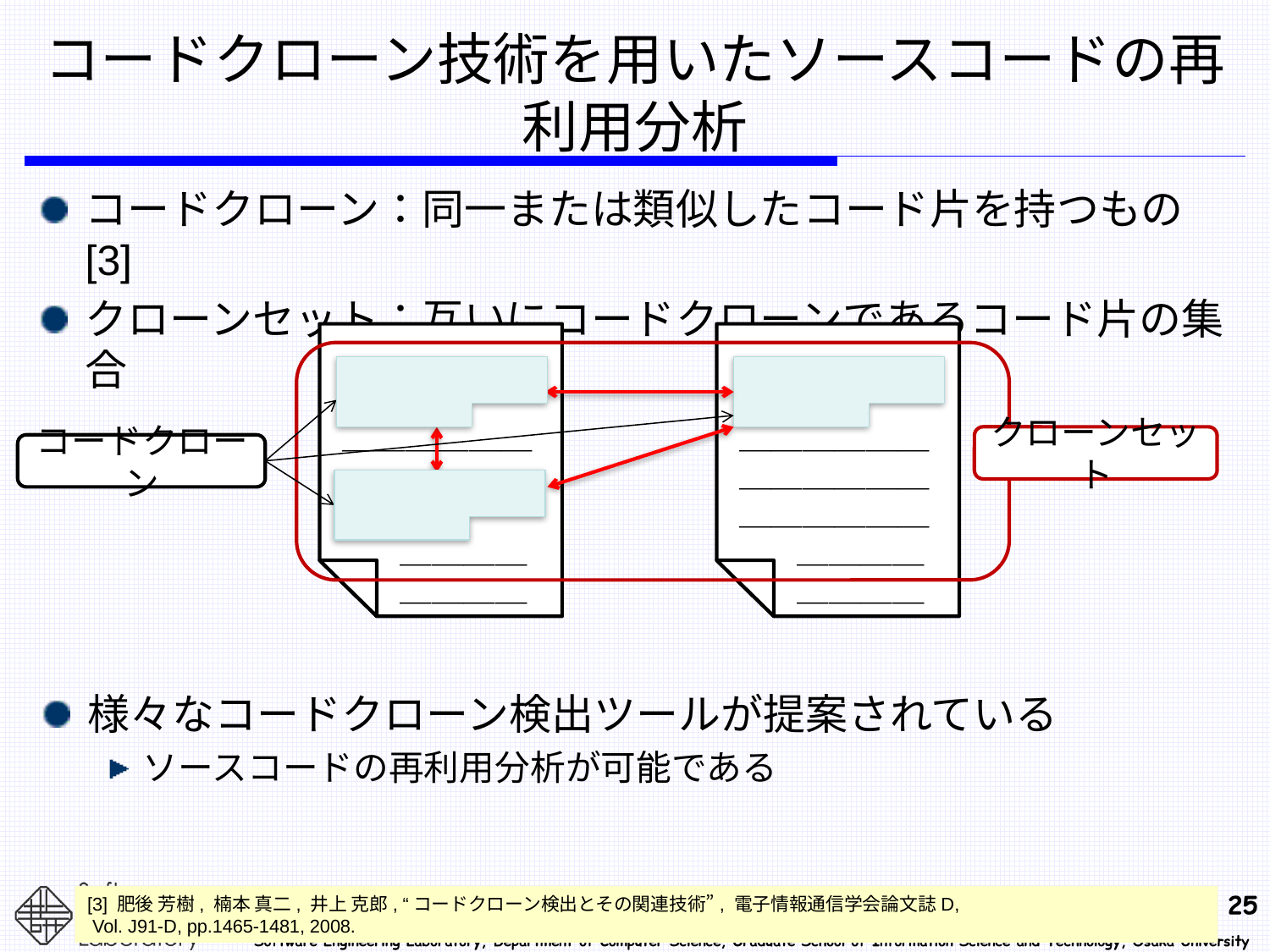

# コードクローン技術を用いたソースコードの再利用分析
コードクローン：同一または類似したコード片を持つもの[3]
クローンセット：互いにコードクローンであるコード片の集合

＿＿＿＿＿＿
＿＿＿＿
＿＿＿＿＿＿
＿＿＿＿＿＿
＿＿＿＿
       ＿＿＿＿
       ＿＿＿＿
＿＿＿＿＿＿
＿＿＿＿
＿＿＿＿＿＿
＿＿＿＿＿＿
＿＿＿＿＿＿
       ＿＿＿＿
       ＿＿＿＿

クローンセット
コードクローン

様々なコードクローン検出ツールが提案されている
ソースコードの再利用分析が可能である
[3] 肥後 芳樹, 楠本 真二, 井上 克郎, “コードクローン検出とその関連技術”, 電子情報通信学会論文誌D,
 Vol. J91-D, pp.1465-1481, 2008.